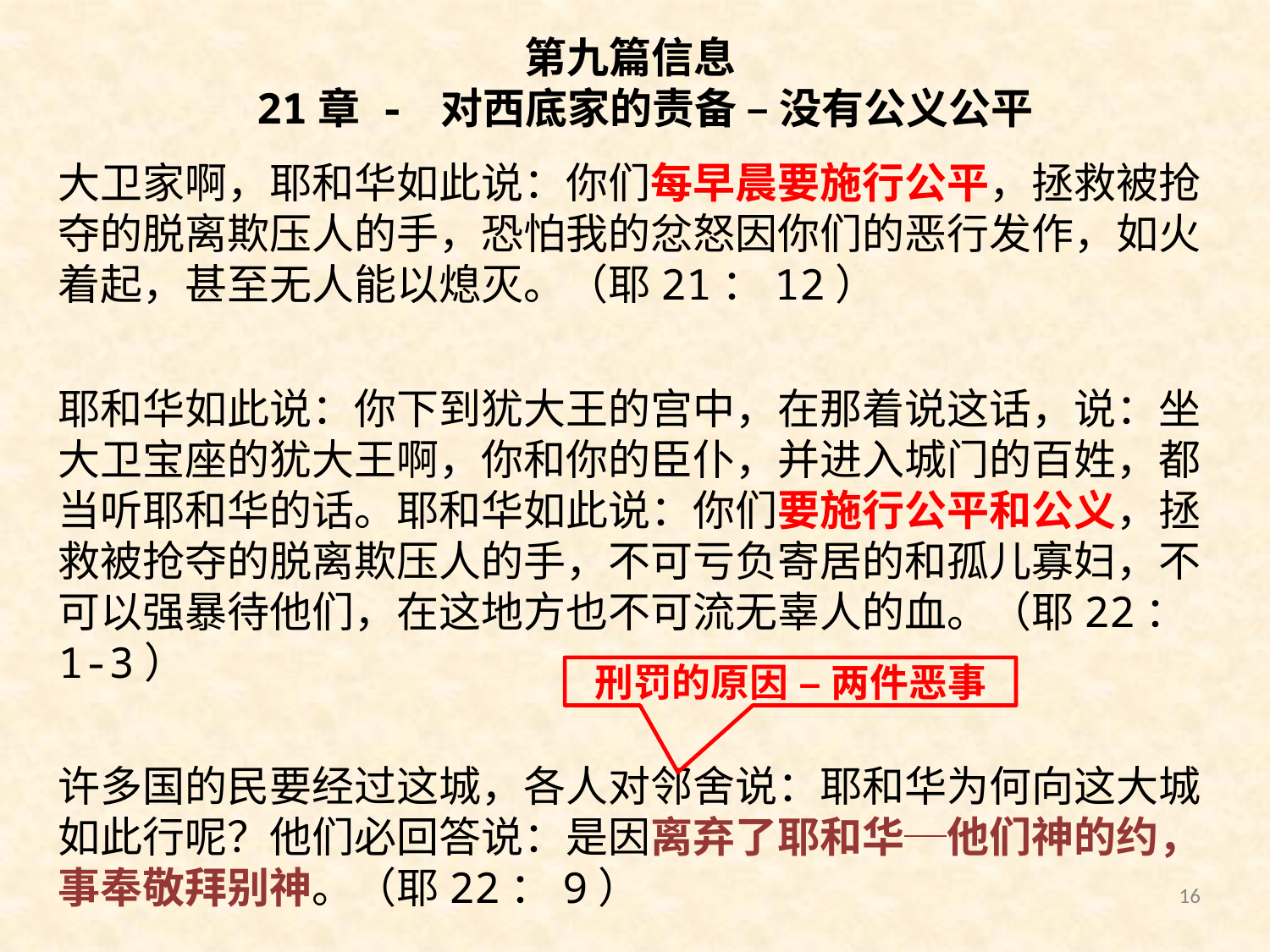

# 第九篇信息 21章 - 对西底家的责备 – 没有公义公平
大卫家啊，耶和华如此说：你们每早晨要施行公平，拯救被抢夺的脱离欺压人的手，恐怕我的忿怒因你们的恶行发作，如火着起，甚至无人能以熄灭。（耶21：12）

耶和华如此说：你下到犹大王的宫中，在那着说这话，说：坐大卫宝座的犹大王啊，你和你的臣仆，并进入城门的百姓，都当听耶和华的话。耶和华如此说：你们要施行公平和公义，拯救被抢夺的脱离欺压人的手，不可亏负寄居的和孤儿寡妇，不可以强暴待他们，在这地方也不可流无辜人的血。（耶22：1-3）

许多国的民要经过这城，各人对邻舍说：耶和华为何向这大城如此行呢？他们必回答说：是因离弃了耶和华─他们神的约，事奉敬拜别神。（耶22：9）
刑罚的原因 – 两件恶事
16